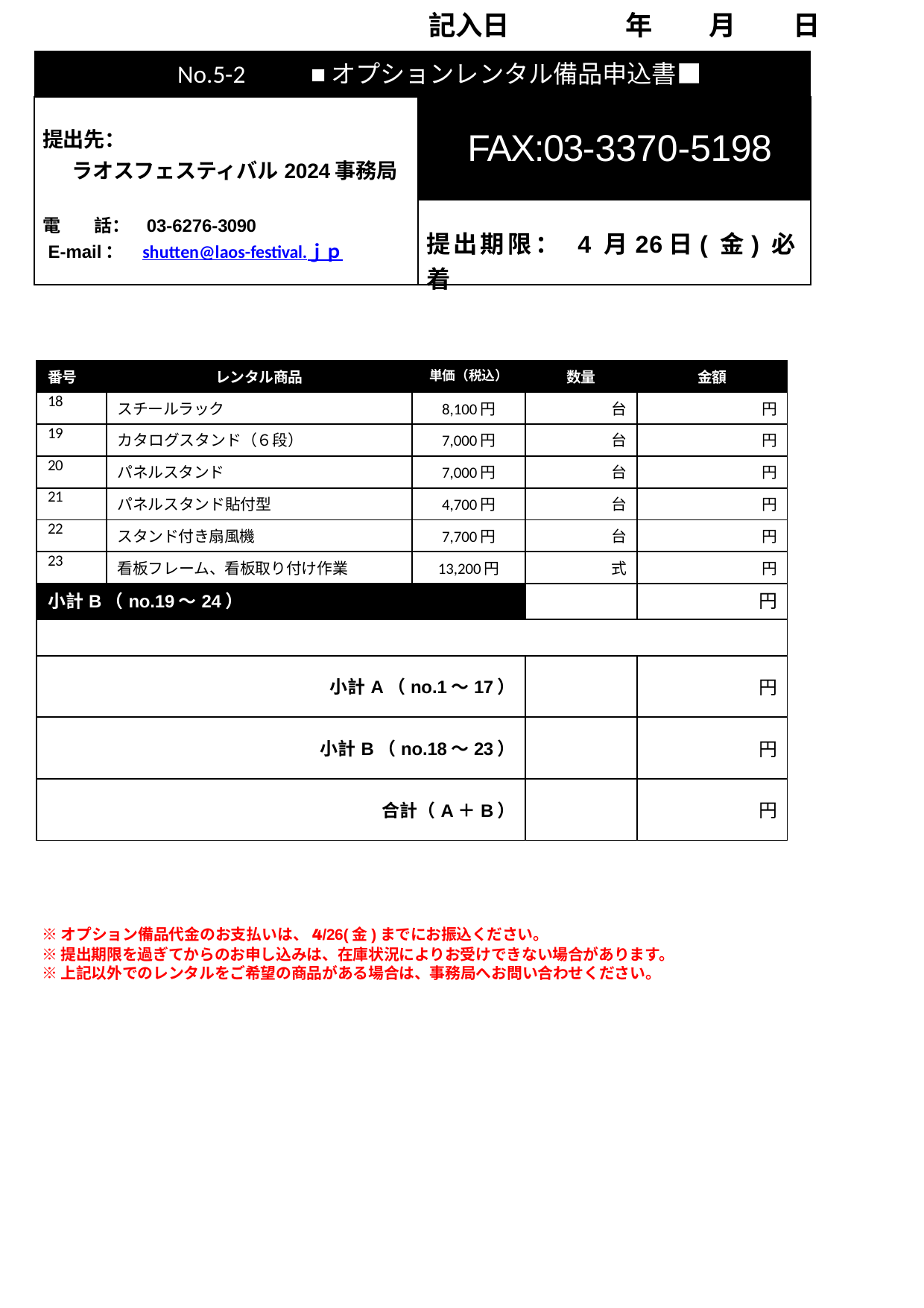

記入日
年
月
日
| No.5-2 ■オプションレンタル備品申込書■ |  |
| --- | --- |
| 提出先： ラオスフェスティバル2024事務局 電 話： 03-6276-3090 E-mail： shutten@laos-festival.ｊｐ | FAX:03-3370-5198 |
|  | 提出期限： 4 月26日( 金) 必着 |
| 番号 | レンタル商品 | 単価（税込） | 数量 | 金額 |
| --- | --- | --- | --- | --- |
| 18 | スチールラック | 8,100円 | 台 | 円 |
| 19 | カタログスタンド（６段） | 7,000円 | 台 | 円 |
| 20 | パネルスタンド | 7,000円 | 台 | 円 |
| 21 | パネルスタンド貼付型 | 4,700円 | 台 | 円 |
| 22 | スタンド付き扇風機 | 7,700円 | 台 | 円 |
| 23 | 看板フレーム、看板取り付け作業 | 13,200円 | 式 | 円 |
| 小計B（no.19～24） |  |  |  | 円 |
|  |  |  |  |  |
| 小計A（no.1～17） |  |  |  | 円 |
| 小計B（no.18～23） |  |  |  | 円 |
| 合計（A＋B） |  |  |  | 円 |
※オプション備品代⾦のお⽀払いは、4/26(⾦)までにお振込ください。
※提出期限を過ぎてからのお申し込みは、在庫状況によりお受けできない場合があります。
※上記以外でのレンタルをご希望の商品がある場合は、事務局へお問い合わせください。